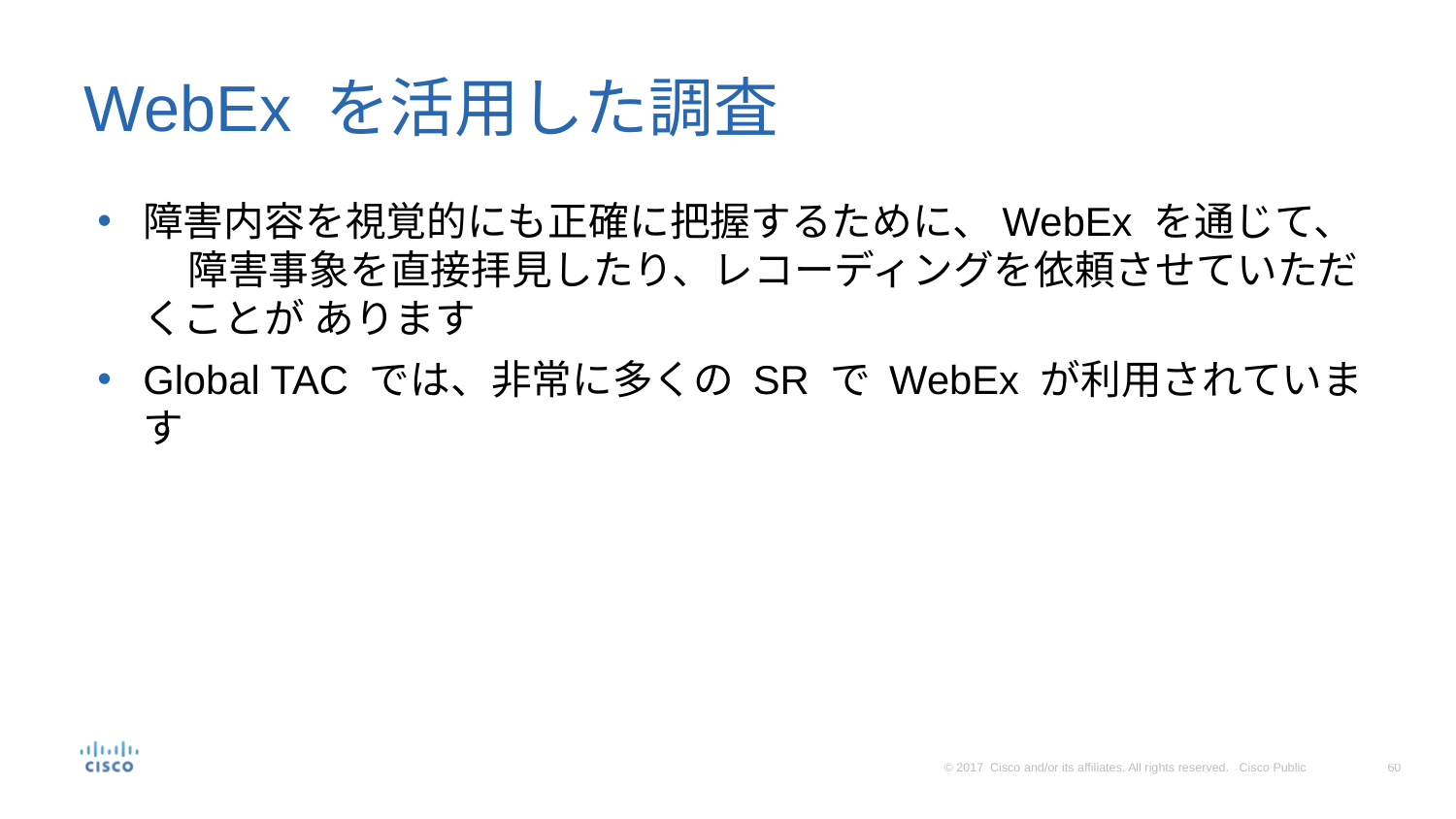

# WebEx を活用した調査
障害内容を視覚的にも正確に把握するために、WebEx を通じて、        障害事象を直接拝見したり、レコーディングを依頼させていただくことが あります
Global TAC では、非常に多くの SR で WebEx が利用されています